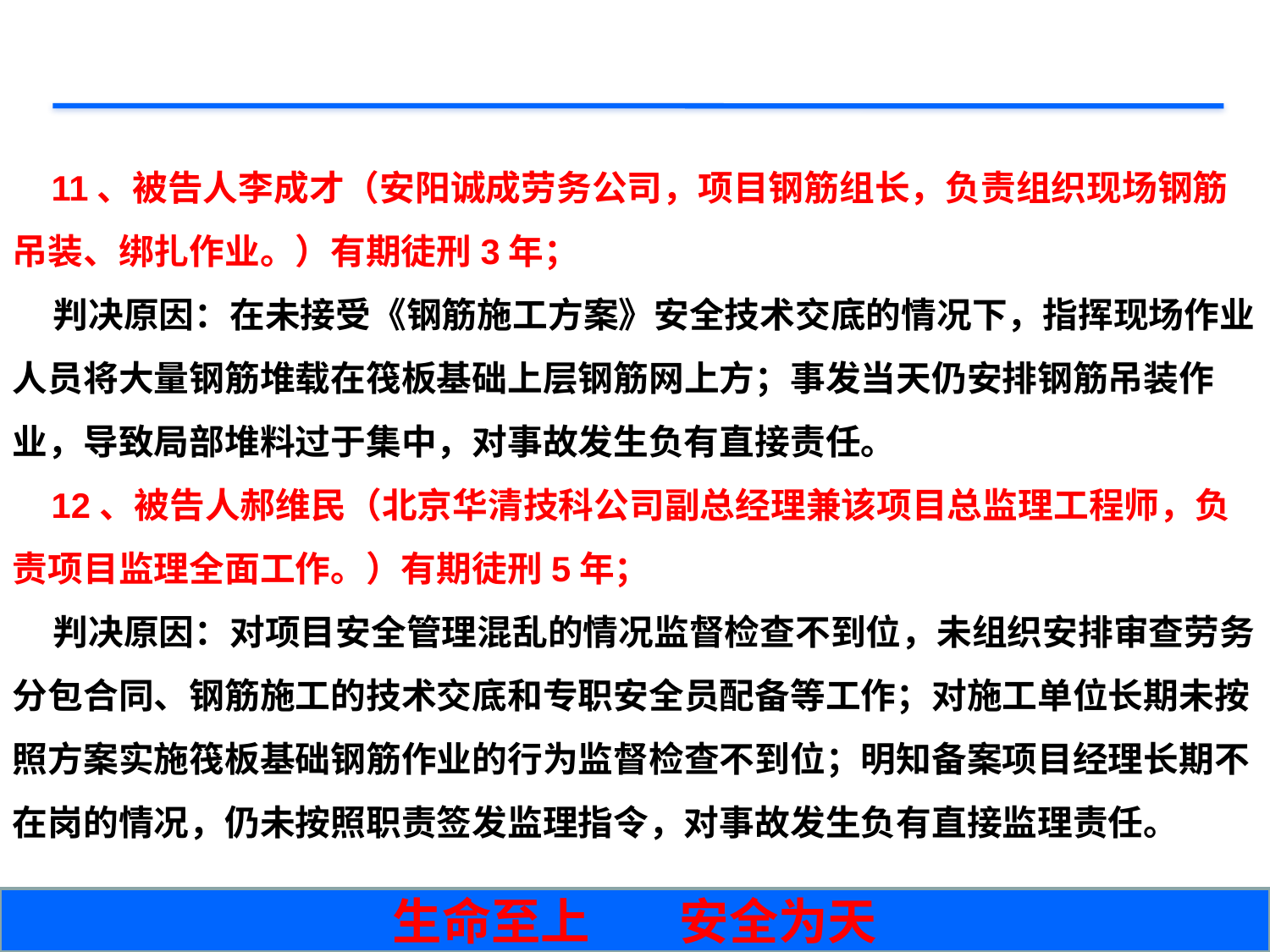

11、被告人李成才（安阳诚成劳务公司，项目钢筋组长，负责组织现场钢筋吊装、绑扎作业。）有期徒刑3年；
    判决原因：在未接受《钢筋施工方案》安全技术交底的情况下，指挥现场作业人员将大量钢筋堆载在筏板基础上层钢筋网上方；事发当天仍安排钢筋吊装作业，导致局部堆料过于集中，对事故发生负有直接责任。
    12、被告人郝维民（北京华清技科公司副总经理兼该项目总监理工程师，负责项目监理全面工作。）有期徒刑5年；
    判决原因：对项目安全管理混乱的情况监督检查不到位，未组织安排审查劳务分包合同、钢筋施工的技术交底和专职安全员配备等工作；对施工单位长期未按照方案实施筏板基础钢筋作业的行为监督检查不到位；明知备案项目经理长期不在岗的情况，仍未按照职责签发监理指令，对事故发生负有直接监理责任。